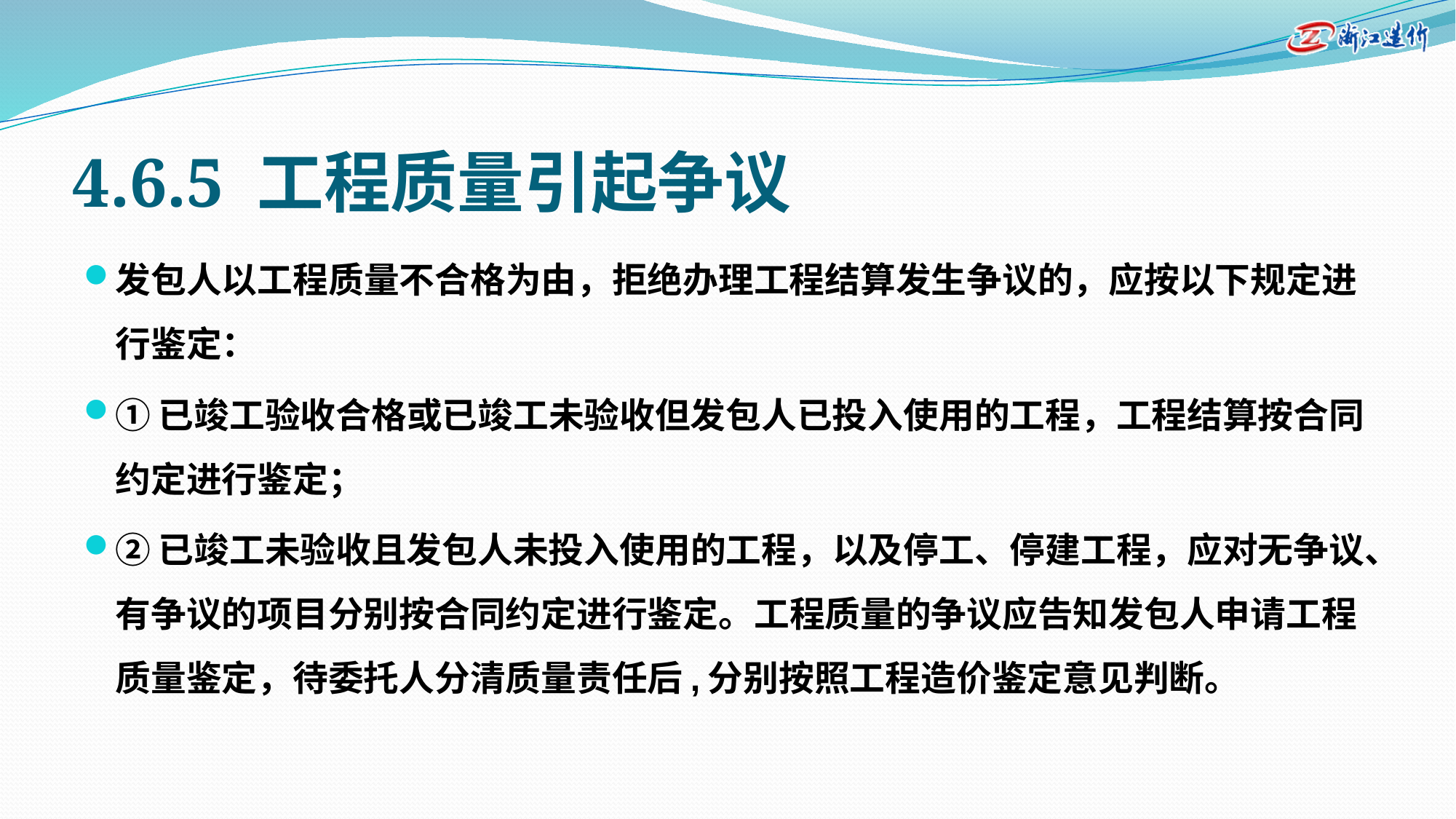

# 4.6.5 工程质量引起争议
发包人以工程质量不合格为由，拒绝办理工程结算发生争议的，应按以下规定进行鉴定：
①已竣工验收合格或已竣工未验收但发包人已投入使用的工程，工程结算按合同约定进行鉴定；
②已竣工未验收且发包人未投入使用的工程，以及停工、停建工程，应对无争议、有争议的项目分别按合同约定进行鉴定。工程质量的争议应告知发包人申请工程质量鉴定，待委托人分清质量责任后,分别按照工程造价鉴定意见判断。